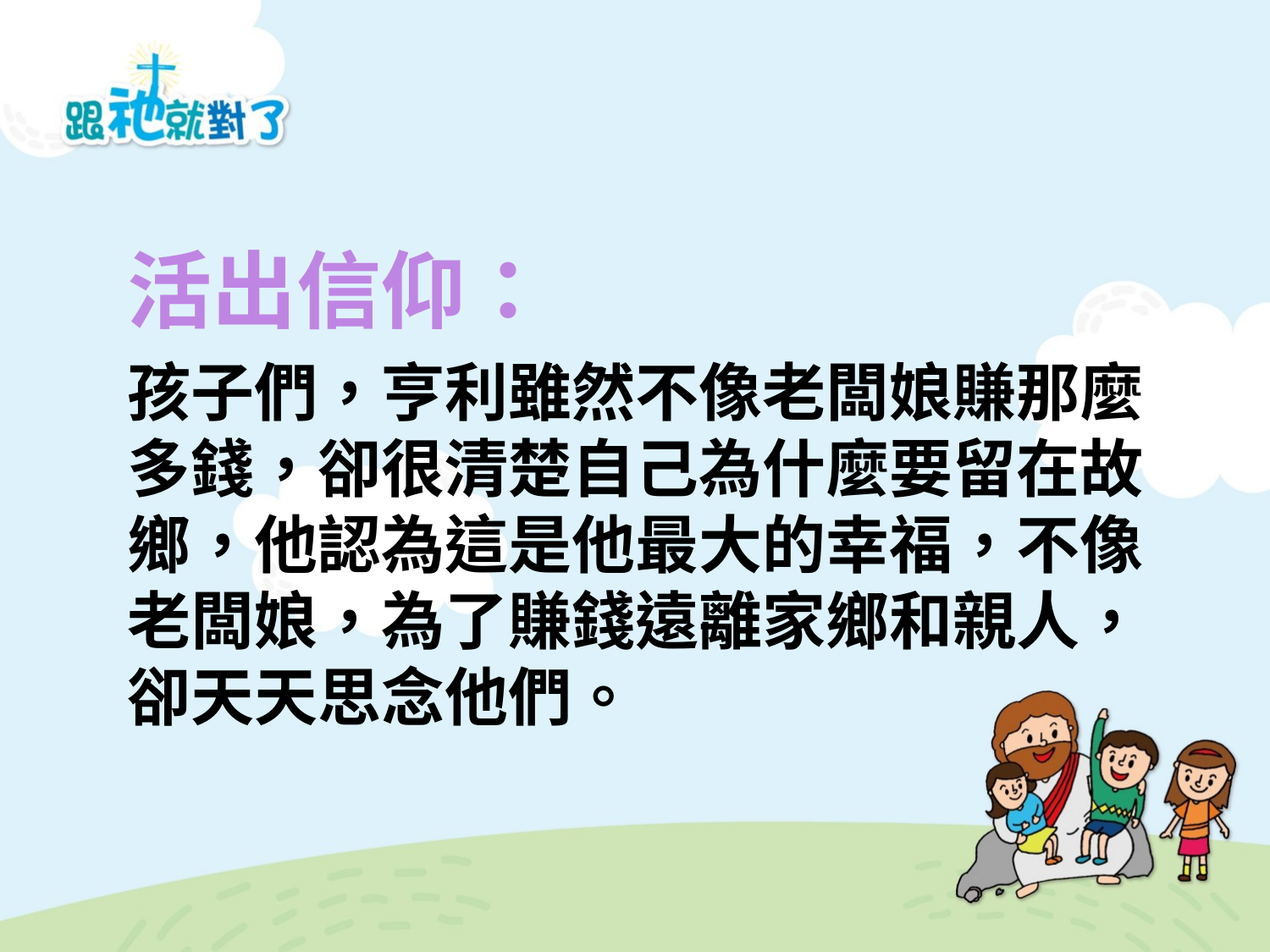

活出信仰：
孩子們，亨利雖然不像老闆娘賺那麼多錢，卻很清楚自己為什麼要留在故鄉，他認為這是他最大的幸福，不像老闆娘，為了賺錢遠離家鄉和親人，卻天天思念他們。